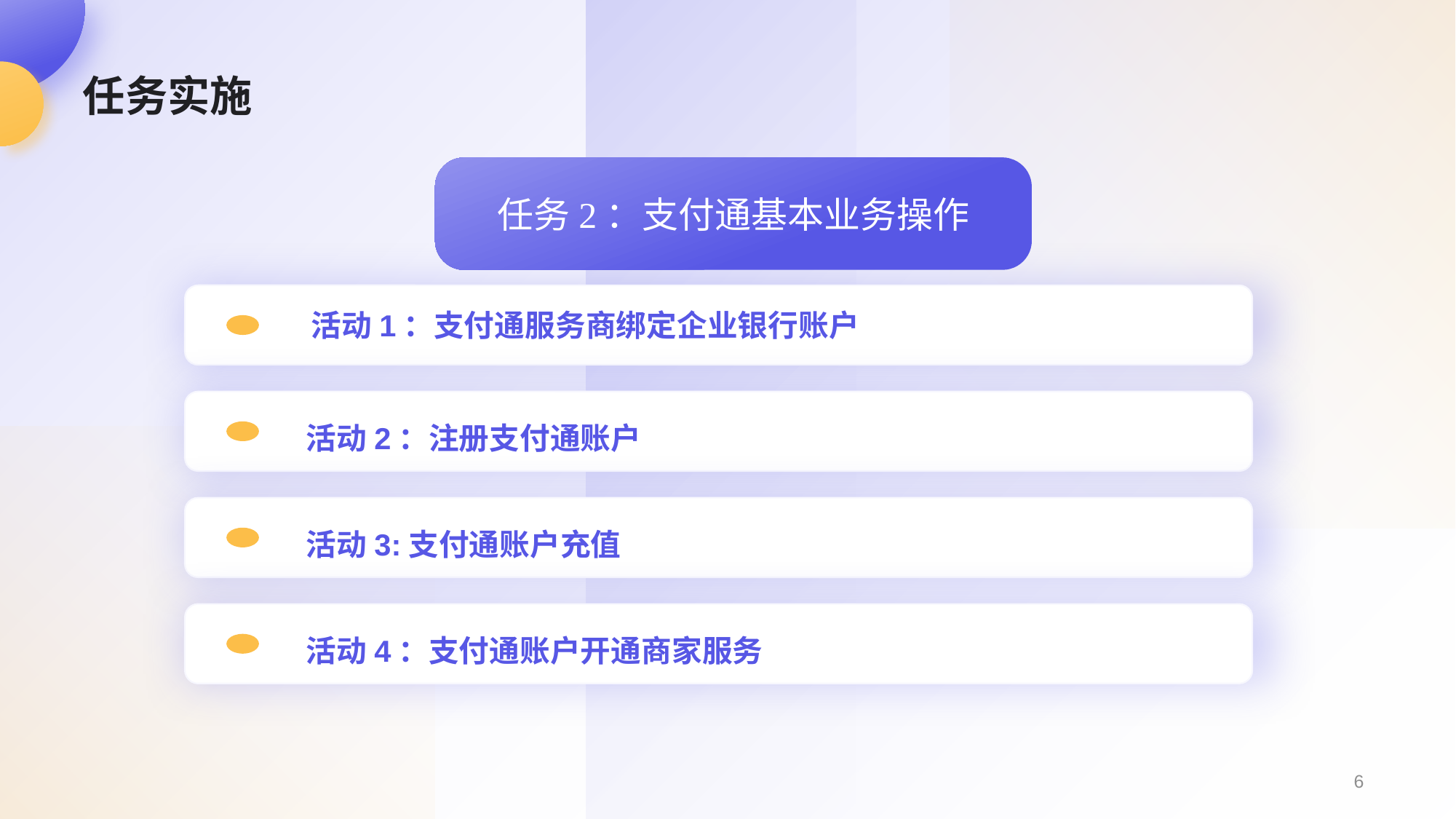

# 任务实施
任务2：支付通基本业务操作

活动1：支付通服务商绑定企业银行账户

活动2：注册支付通账户

活动3:支付通账户充值

活动4：支付通账户开通商家服务

6